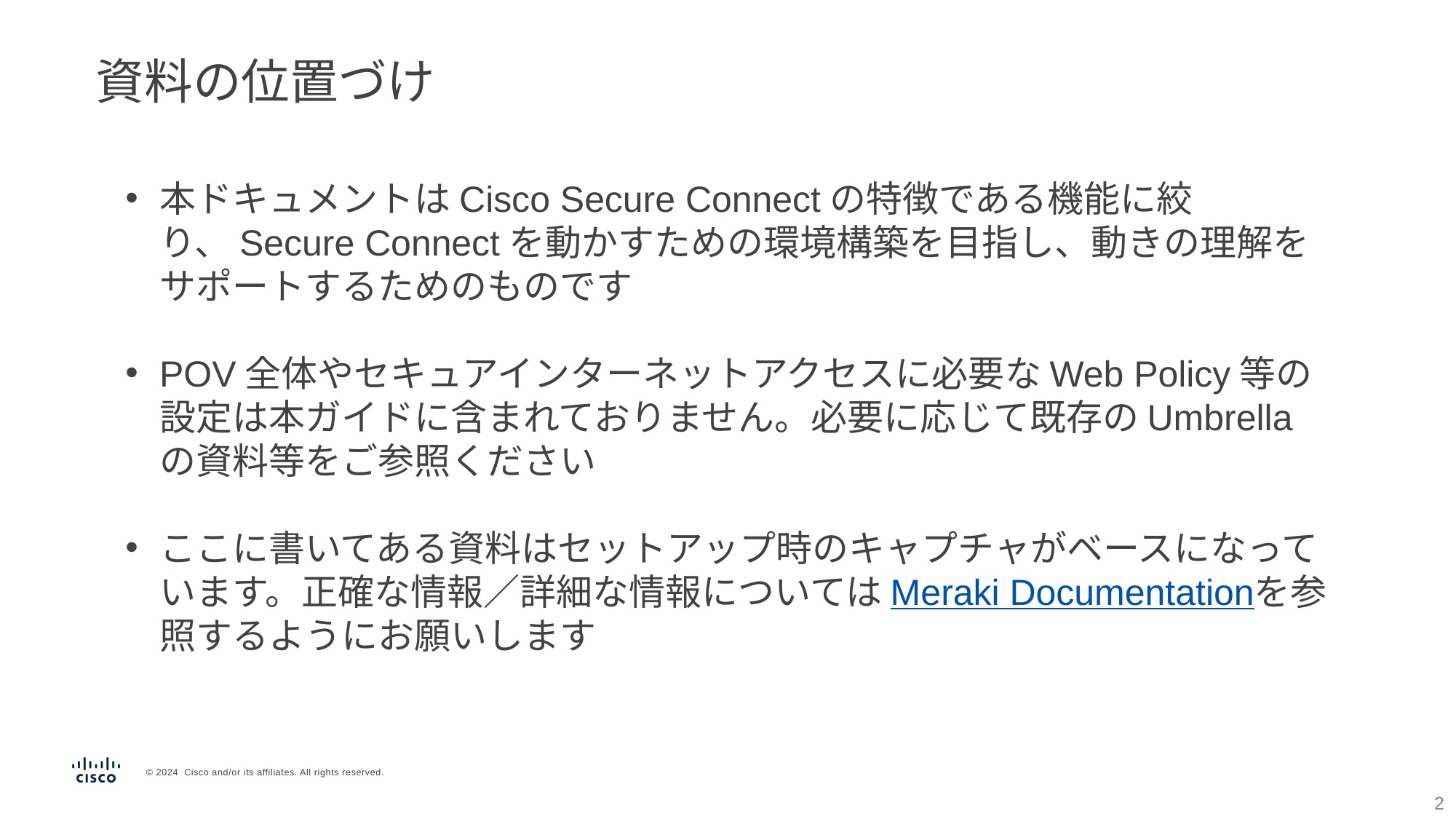

資料の位置づけ
本ドキュメントはCisco Secure Connectの特徴である機能に絞り、Secure Connectを動かすための環境構築を目指し、動きの理解をサポートするためのものです

POV全体やセキュアインターネットアクセスに必要なWeb Policy等の設定は本ガイドに含まれておりません。必要に応じて既存のUmbrellaの資料等をご参照ください

ここに書いてある資料はセットアップ時のキャプチャがベースになっています。正確な情報／詳細な情報についてはMeraki Documentationを参照するようにお願いします
2